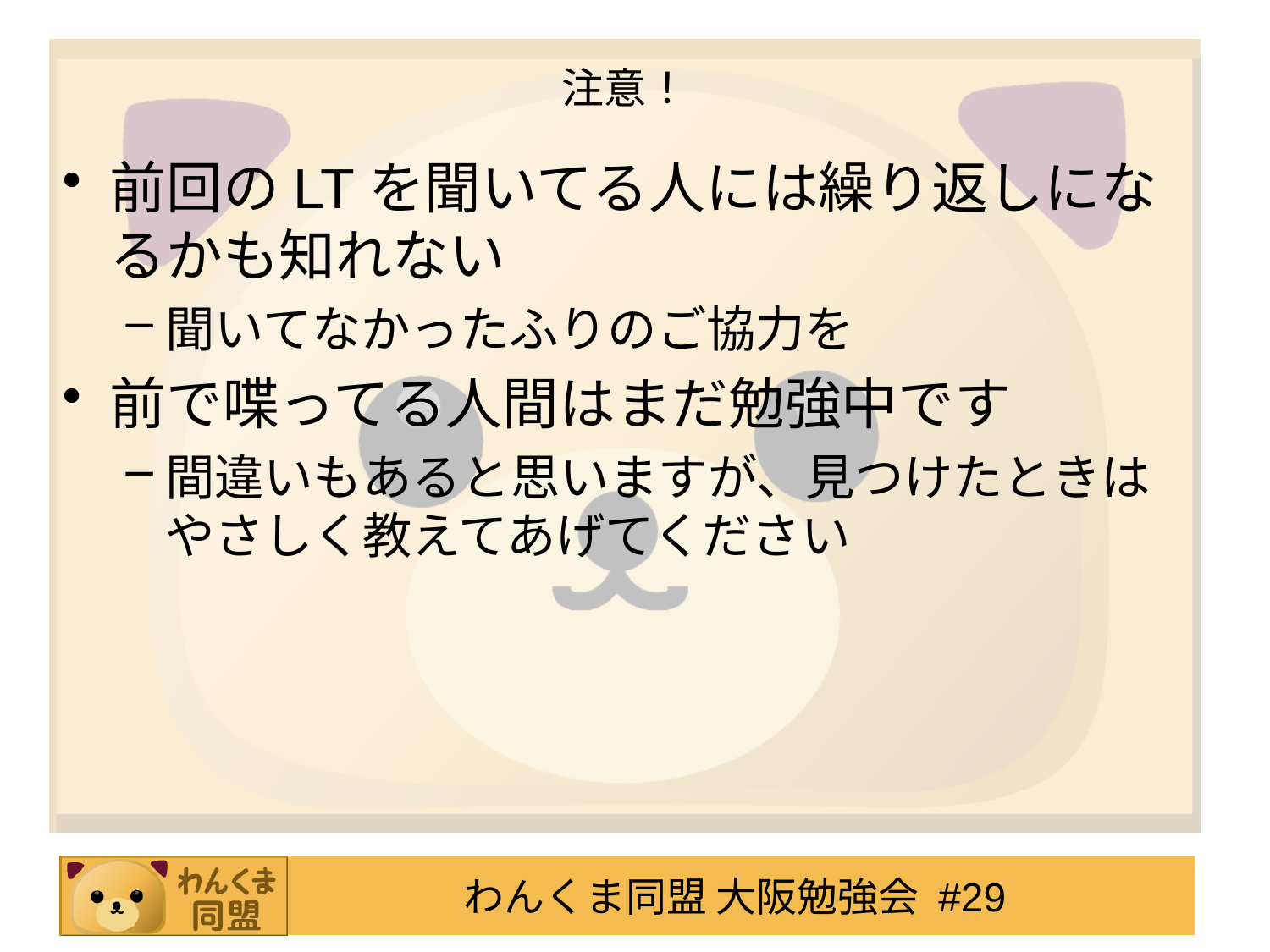

# 注意！
前回のLTを聞いてる人には繰り返しになるかも知れない
聞いてなかったふりのご協力を
前で喋ってる人間はまだ勉強中です
間違いもあると思いますが、見つけたときは
やさしく教えてあげてください